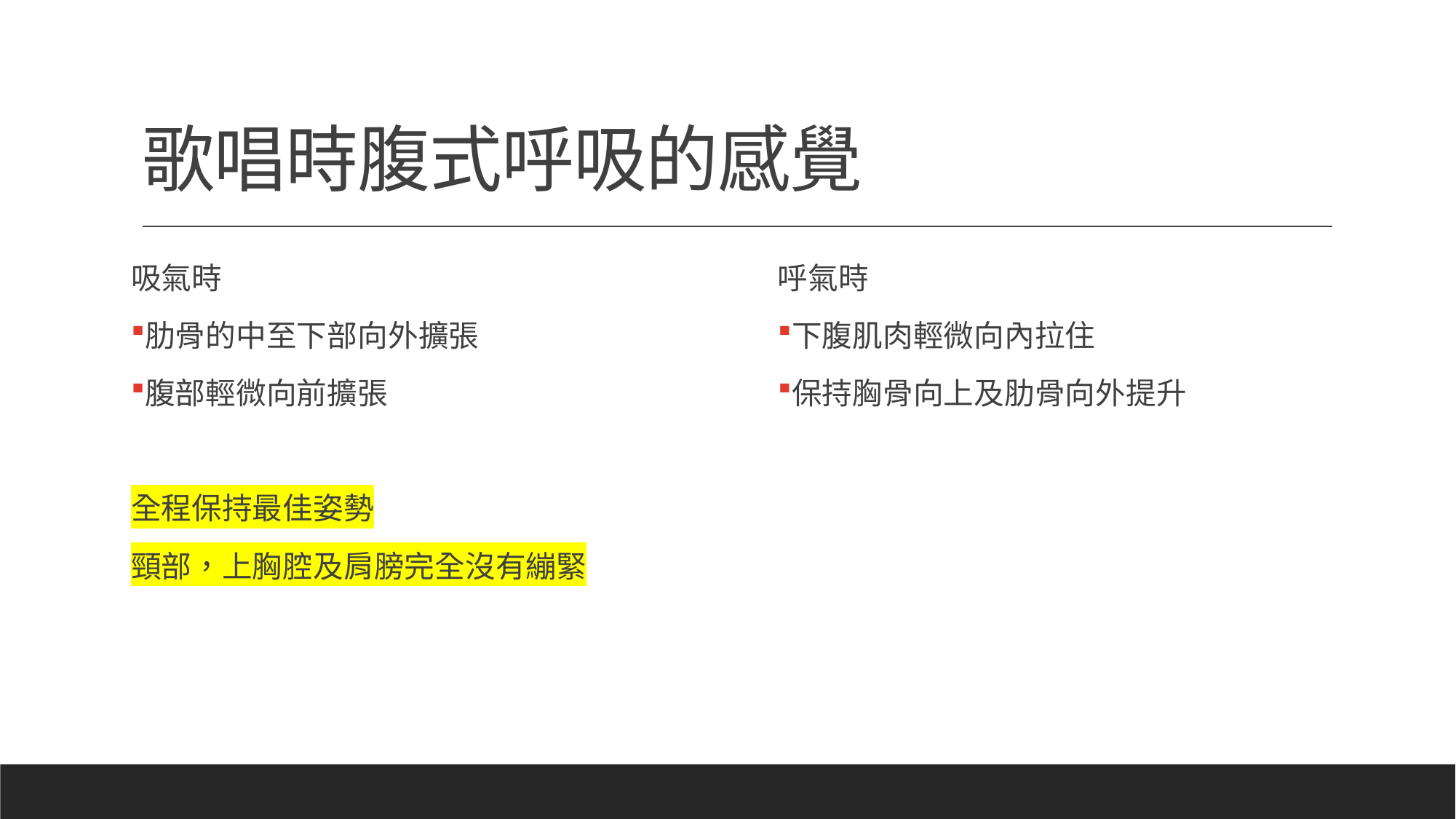

# 歌唱時腹式呼吸的感覺
吸氣時
肋骨的中至下部向外擴張
腹部輕微向前擴張

全程保持最佳姿勢
頸部，上胸腔及肩膀完全沒有繃緊
呼氣時
下腹肌肉輕微向內拉住
保持胸骨向上及肋骨向外提升